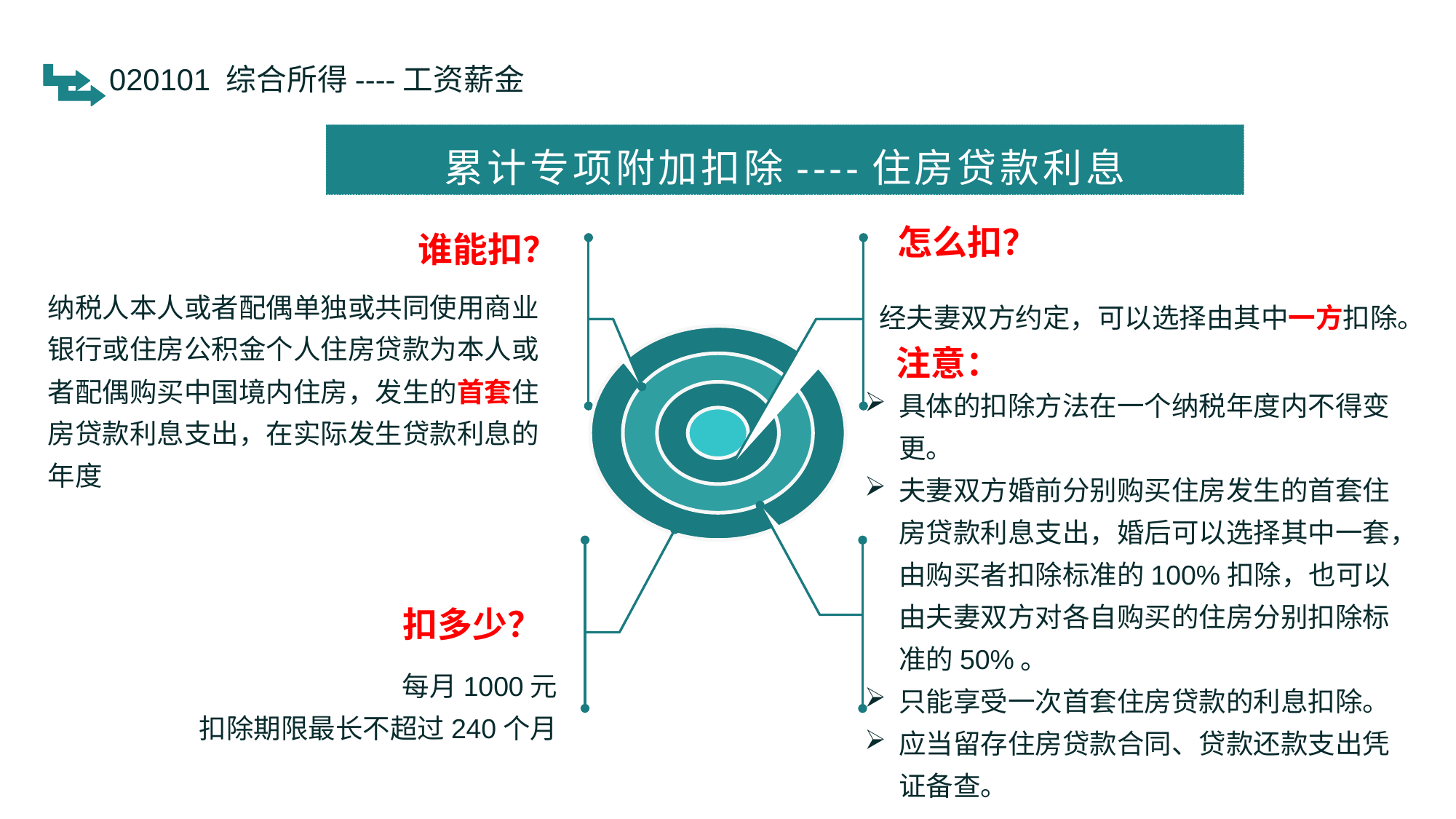

020101 综合所得----工资薪金

累计专项附加扣除----住房贷款利息
谁能扣？
纳税人本人或者配偶单独或共同使用商业银行或住房公积金个人住房贷款为本人或者配偶购买中国境内住房，发生的首套住房贷款利息支出，在实际发生贷款利息的年度
怎么扣？
经夫妻双方约定，可以选择由其中一方扣除。

注意：

具体的扣除方法在一个纳税年度内不得变更。
夫妻双方婚前分别购买住房发生的首套住房贷款利息支出，婚后可以选择其中一套，由购买者扣除标准的100%扣除，也可以由夫妻双方对各自购买的住房分别扣除标准的50%。
只能享受一次首套住房贷款的利息扣除。
应当留存住房贷款合同、贷款还款支出凭证备查。

扣多少？
每月1000元
扣除期限最长不超过240个月